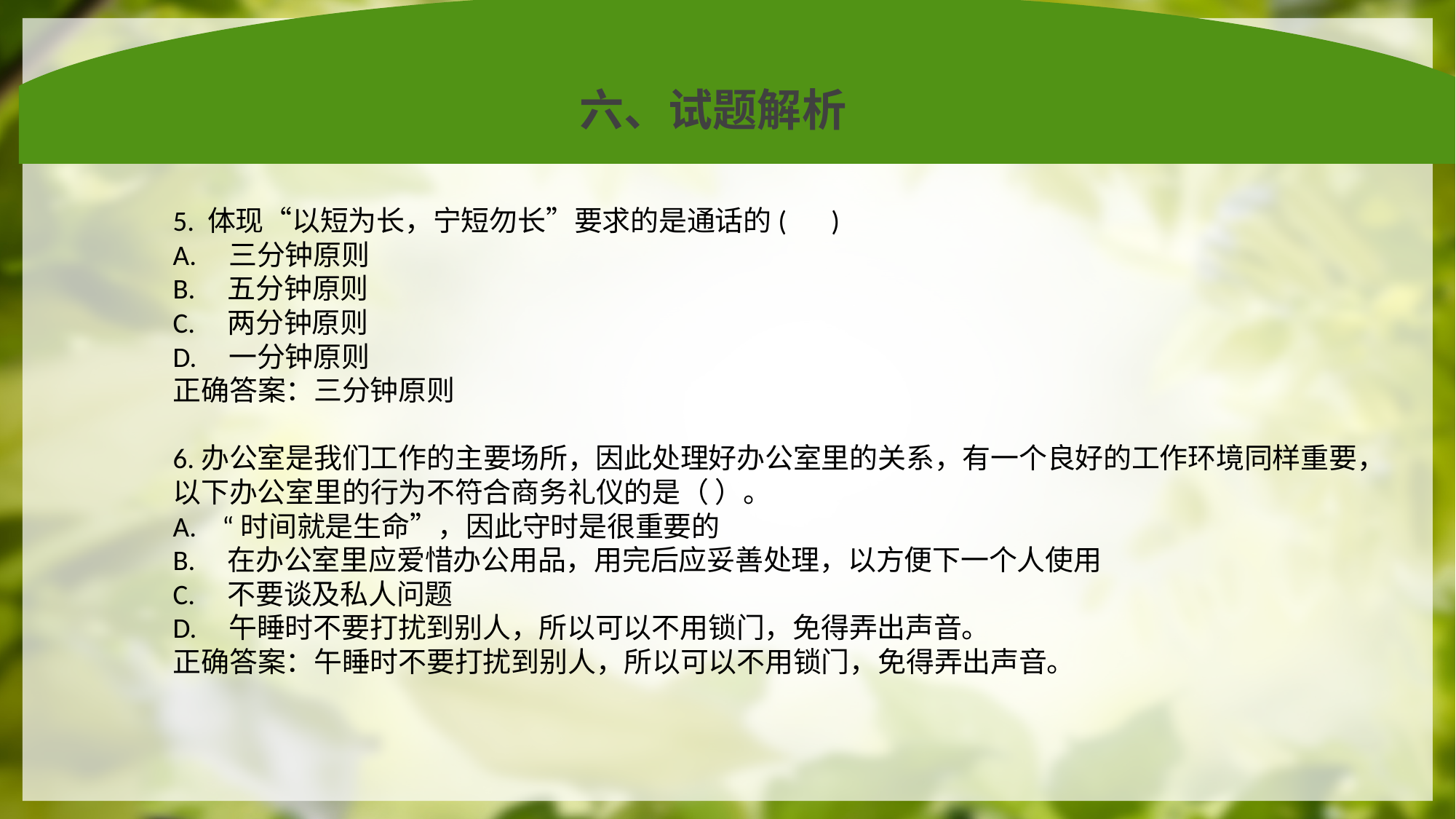

六、试题解析

5. 体现“以短为长，宁短勿长”要求的是通话的(       )
A.    三分钟原则
B.    五分钟原则
C.    两分钟原则
D.    一分钟原则
正确答案：三分钟原则

6.办公室是我们工作的主要场所，因此处理好办公室里的关系，有一个良好的工作环境同样重要，以下办公室里的行为不符合商务礼仪的是（ ）。
A.    “时间就是生命”，因此守时是很重要的
B.    在办公室里应爱惜办公用品，用完后应妥善处理，以方便下一个人使用
C.    不要谈及私人问题
D.    午睡时不要打扰到别人，所以可以不用锁门，免得弄出声音。
正确答案：午睡时不要打扰到别人，所以可以不用锁门，免得弄出声音。